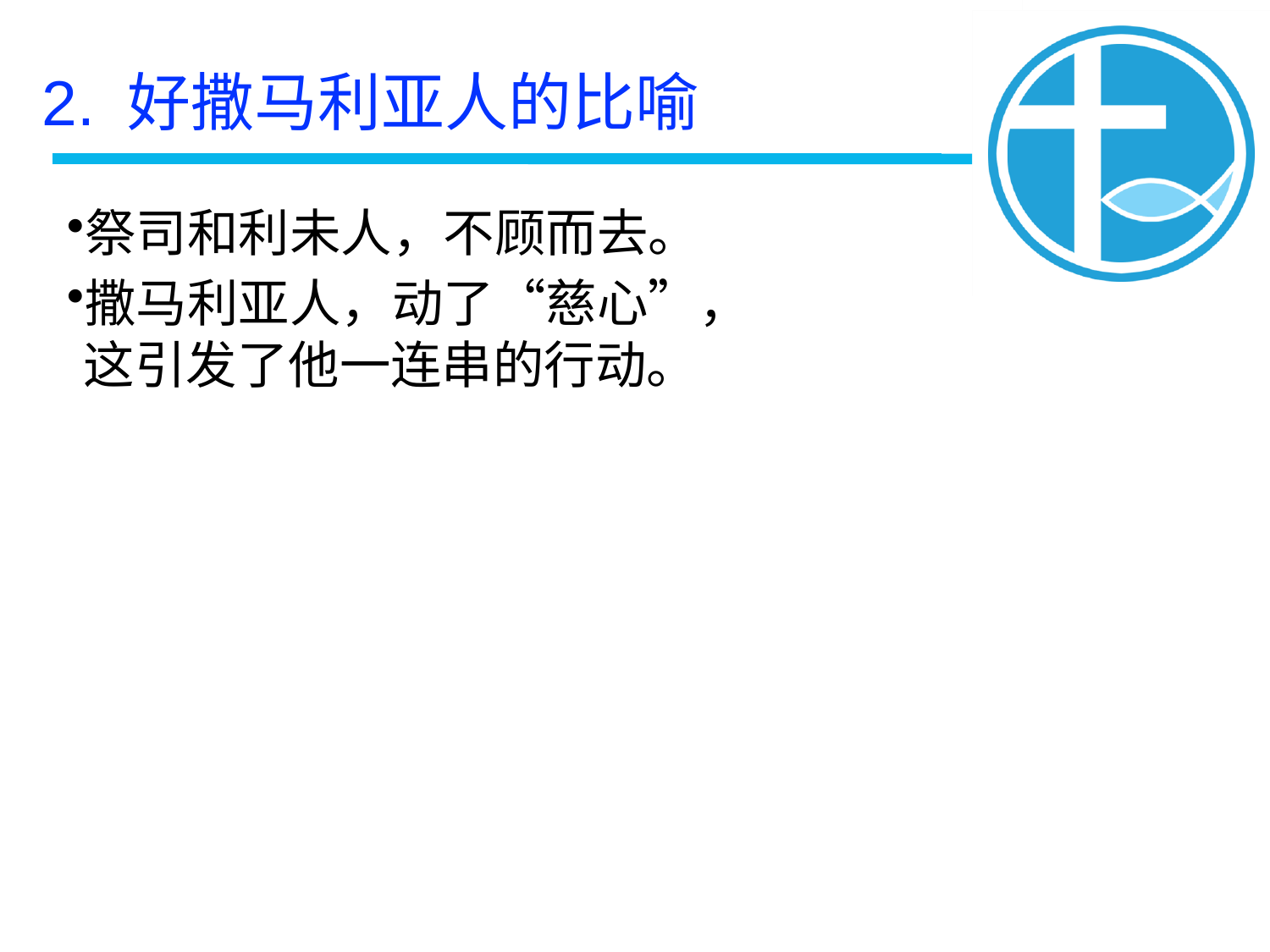

2. 好撒马利亚人的比喻
祭司和利未人，不顾而去。
撒马利亚人，动了“慈心”，
这引发了他一连串的行动。